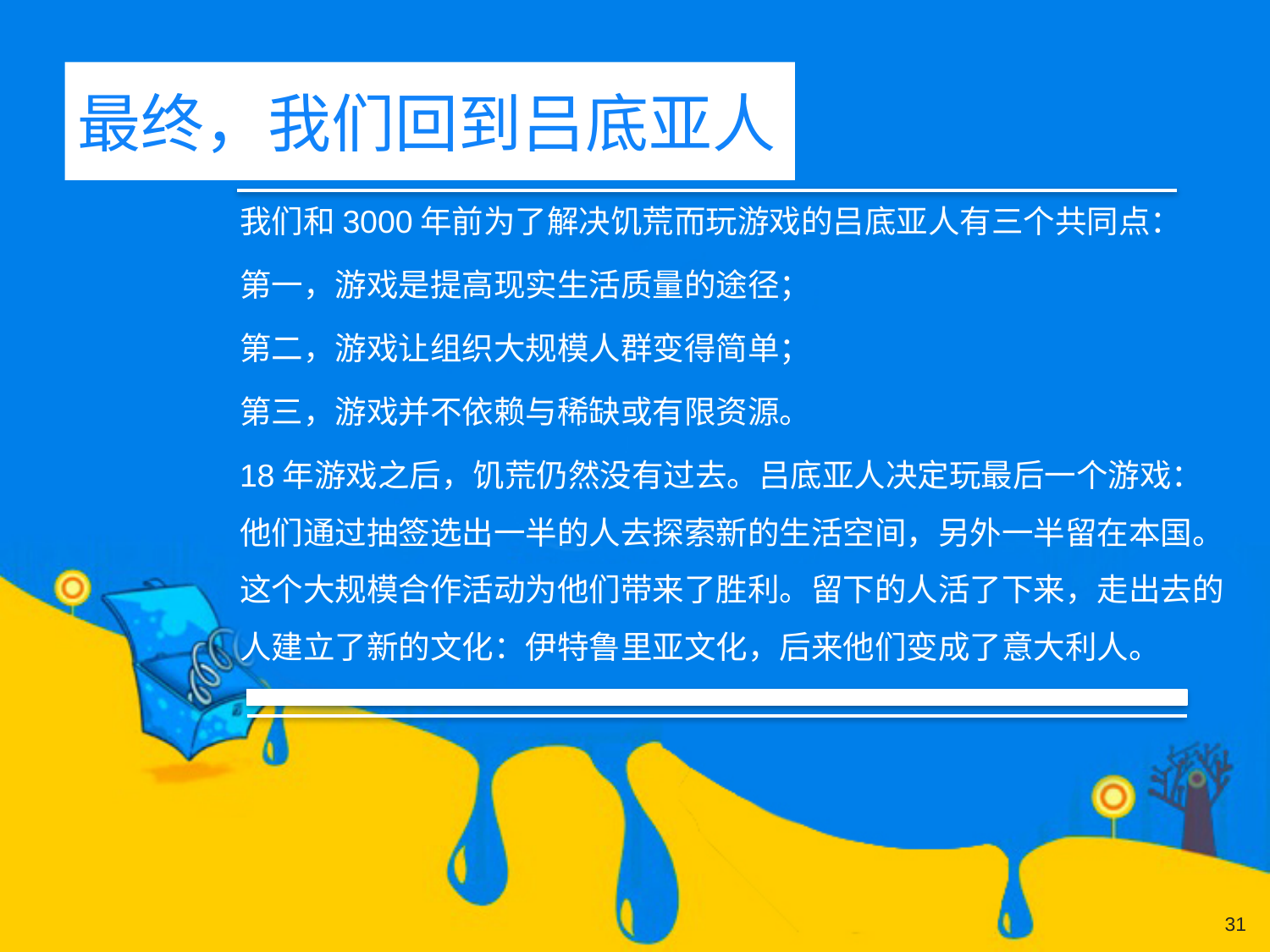

# 最终，我们回到吕底亚人
我们和3000年前为了解决饥荒而玩游戏的吕底亚人有三个共同点：
第一，游戏是提高现实生活质量的途径；
第二，游戏让组织大规模人群变得简单；
第三，游戏并不依赖与稀缺或有限资源。
18年游戏之后，饥荒仍然没有过去。吕底亚人决定玩最后一个游戏：他们通过抽签选出一半的人去探索新的生活空间，另外一半留在本国。这个大规模合作活动为他们带来了胜利。留下的人活了下来，走出去的人建立了新的文化：伊特鲁里亚文化，后来他们变成了意大利人。